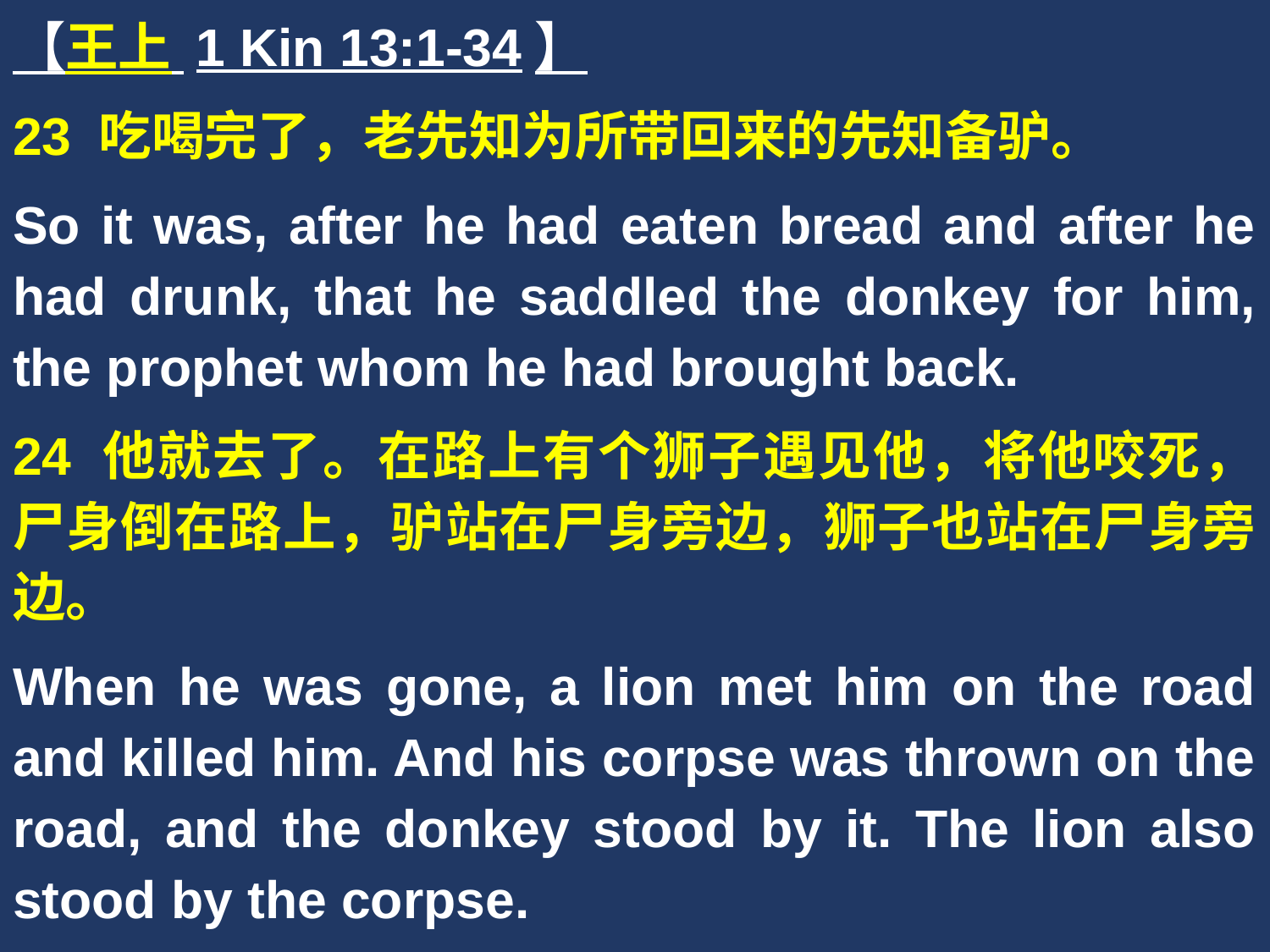

【王上 1 Kin 13:1-34】
23 吃喝完了，老先知为所带回来的先知备驴。
So it was, after he had eaten bread and after he had drunk, that he saddled the donkey for him, the prophet whom he had brought back.
24 他就去了。在路上有个狮子遇见他，将他咬死，尸身倒在路上，驴站在尸身旁边，狮子也站在尸身旁边。
When he was gone, a lion met him on the road and killed him. And his corpse was thrown on the road, and the donkey stood by it. The lion also stood by the corpse.